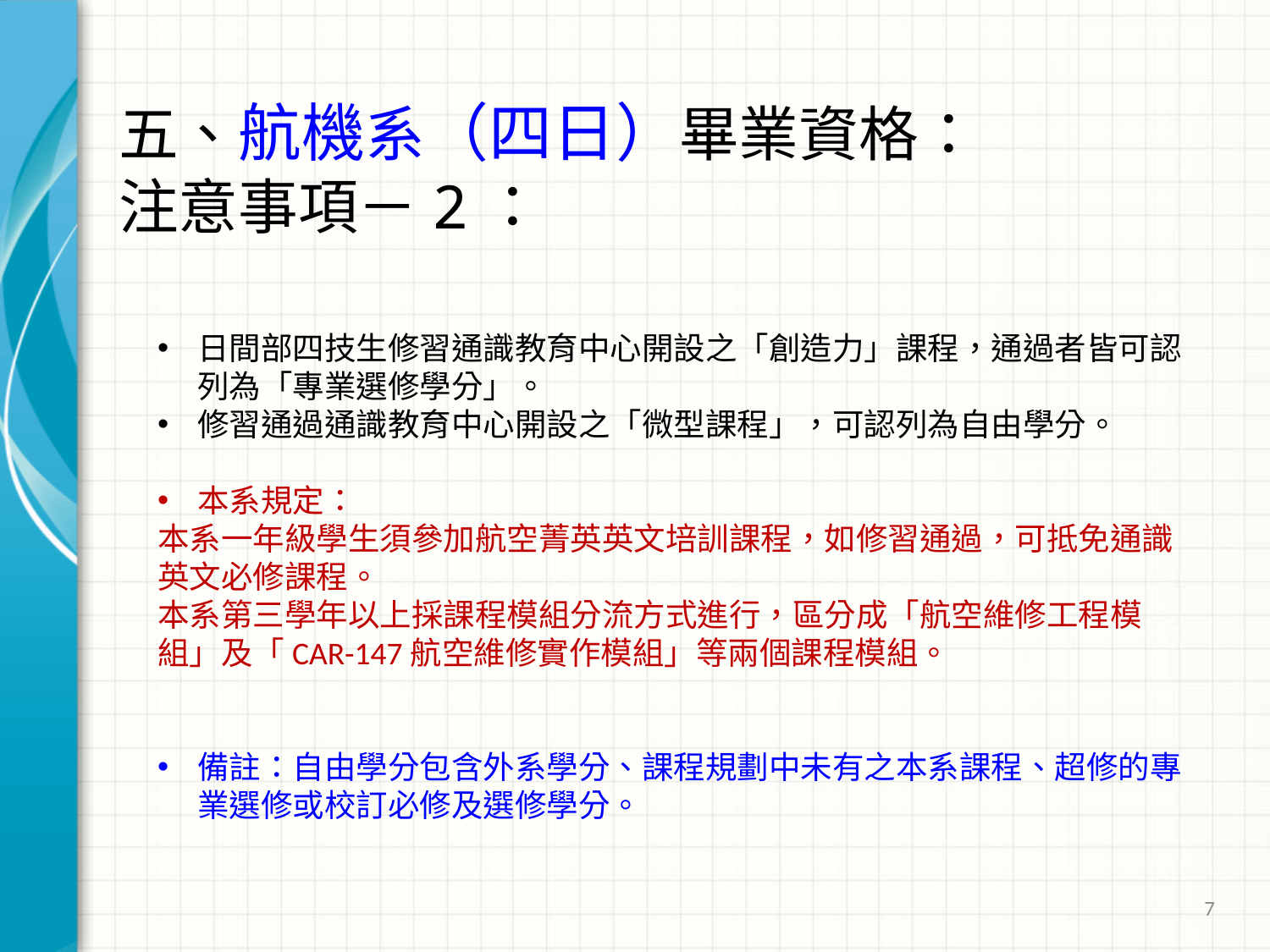

# 五、航機系（四日）畢業資格： 注意事項－2：

日間部四技生修習通識教育中心開設之「創造力」課程，通過者皆可認列為「專業選修學分」。
修習通過通識教育中心開設之「微型課程」，可認列為自由學分。

本系規定：
本系一年級學生須參加航空菁英英文培訓課程，如修習通過，可抵免通識英文必修課程。
本系第三學年以上採課程模組分流方式進行，區分成「航空維修工程模組」及「CAR-147航空維修實作模組」等兩個課程模組。

備註：自由學分包含外系學分、課程規劃中未有之本系課程、超修的專業選修或校訂必修及選修學分。

7